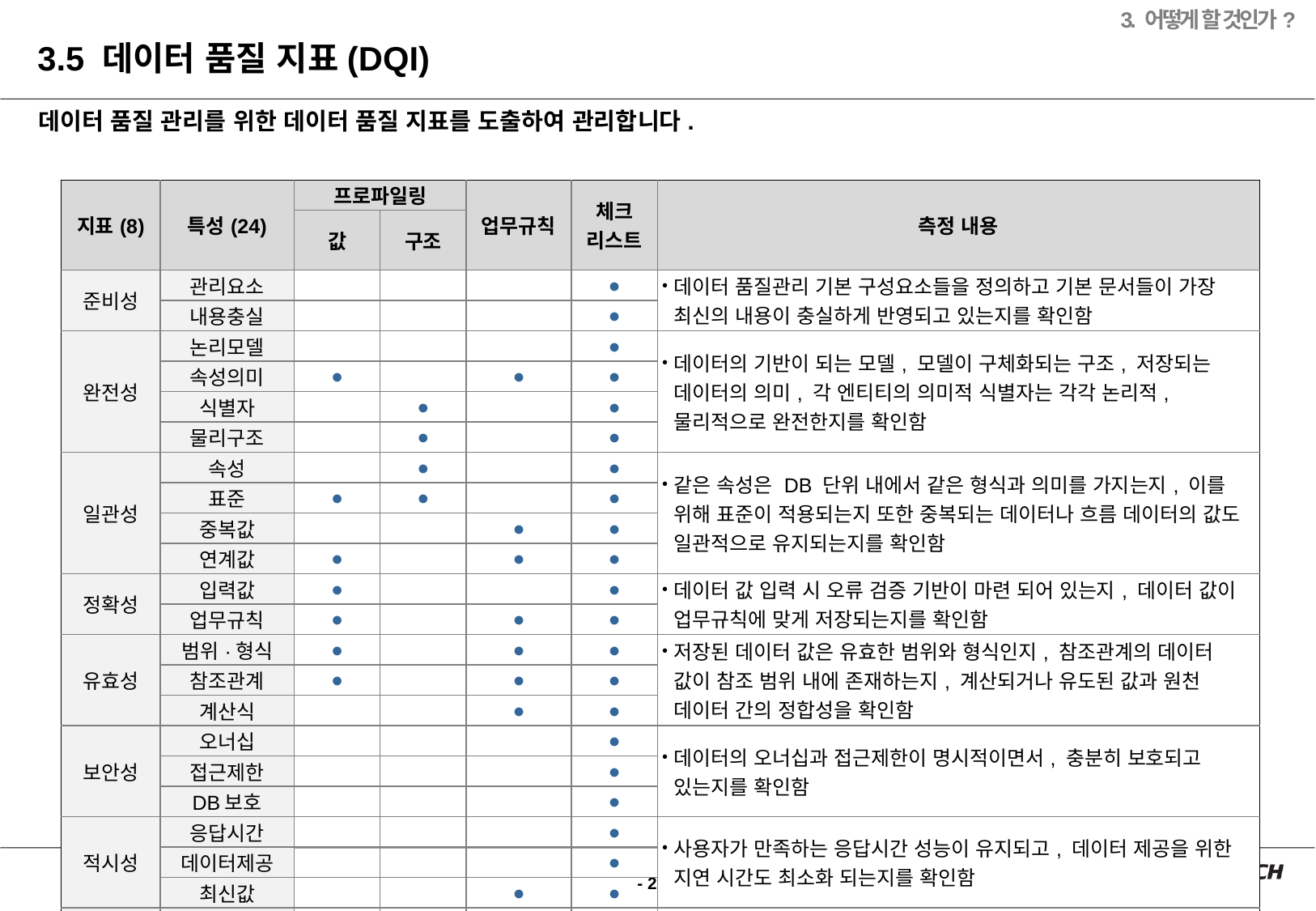

3. 어떻게 할 것인가?
3.5 데이터 품질 지표(DQI)
데이터 품질 관리를 위한 데이터 품질 지표를 도출하여 관리합니다.
| 지표(8) | 특성(24) | 프로파일링 |  | 업무규칙 | 체크 리스트 | 측정 내용 |
| --- | --- | --- | --- | --- | --- | --- |
|  |  | 값 | 구조 |  |  |  |
| 준비성 | 관리요소 |  |  |  | ● | 데이터 품질관리 기본 구성요소들을 정의하고 기본 문서들이 가장 최신의 내용이 충실하게 반영되고 있는지를 확인함 |
|  | 내용충실 |  |  |  | ● |  |
| 완전성 | 논리모델 |  |  |  | ● | 데이터의 기반이 되는 모델, 모델이 구체화되는 구조, 저장되는 데이터의 의미, 각 엔티티의 의미적 식별자는 각각 논리적, 물리적으로 완전한지를 확인함 |
|  | 속성의미 | ● |  | ● | ● |  |
|  | 식별자 |  | ● |  | ● |  |
|  | 물리구조 |  | ● |  | ● |  |
| 일관성 | 속성 |  | ● |  | ● | 같은 속성은 DB 단위 내에서 같은 형식과 의미를 가지는지, 이를 위해 표준이 적용되는지 또한 중복되는 데이터나 흐름 데이터의 값도 일관적으로 유지되는지를 확인함 |
|  | 표준 | ● | ● |  | ● |  |
|  | 중복값 |  |  | ● | ● |  |
|  | 연계값 | ● |  | ● | ● |  |
| 정확성 | 입력값 | ● |  |  | ● | 데이터 값 입력 시 오류 검증 기반이 마련 되어 있는지, 데이터 값이 업무규칙에 맞게 저장되는지를 확인함 |
|  | 업무규칙 | ● |  | ● | ● |  |
| 유효성 | 범위·형식 | ● |  | ● | ● | 저장된 데이터 값은 유효한 범위와 형식인지, 참조관계의 데이터 값이 참조 범위 내에 존재하는지, 계산되거나 유도된 값과 원천 데이터 간의 정합성을 확인함 |
|  | 참조관계 | ● |  | ● | ● |  |
|  | 계산식 |  |  | ● | ● |  |
| 보안성 | 오너십 |  |  |  | ● | 데이터의 오너십과 접근제한이 명시적이면서, 충분히 보호되고 있는지를 확인함 |
|  | 접근제한 |  |  |  | ● |  |
|  | DB보호 |  |  |  | ● |  |
| 적시성 | 응답시간 |  |  |  | ● | 사용자가 만족하는 응답시간 성능이 유지되고, 데이터 제공을 위한 지연 시간도 최소화 되는지를 확인함 |
|  | 데이터제공 |  |  |  | ● |  |
|  | 최신값 |  |  | ● | ● |  |
| 유용성 | 충분 |  |  | ● | ● | 제공되는 데이터가 사용하기에 충분한 데이터이며, 신규 사용자 요구에 유연하게 대응할 수 있고, 사용자 만족도나 사용 현황이 조사되는지를 확인함 |
|  | 접근 |  |  |  | ● |  |
|  | 활용 |  |  |  | ● |  |